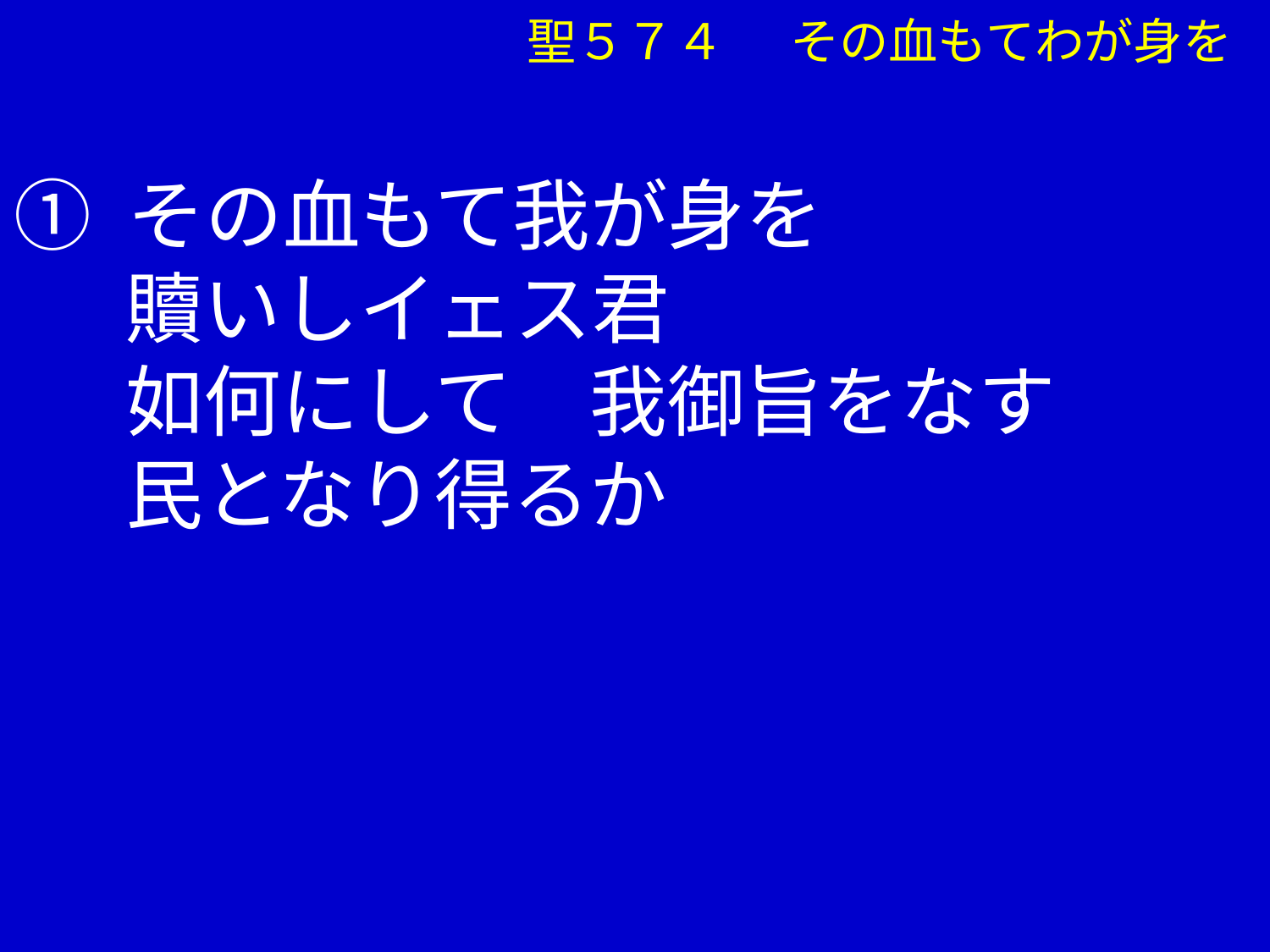

聖５７４      その血もてわが身を
① その血もて我が身を
　  贖いしイェス君
　  如何にして　我御旨をなす
　  民となり得るか